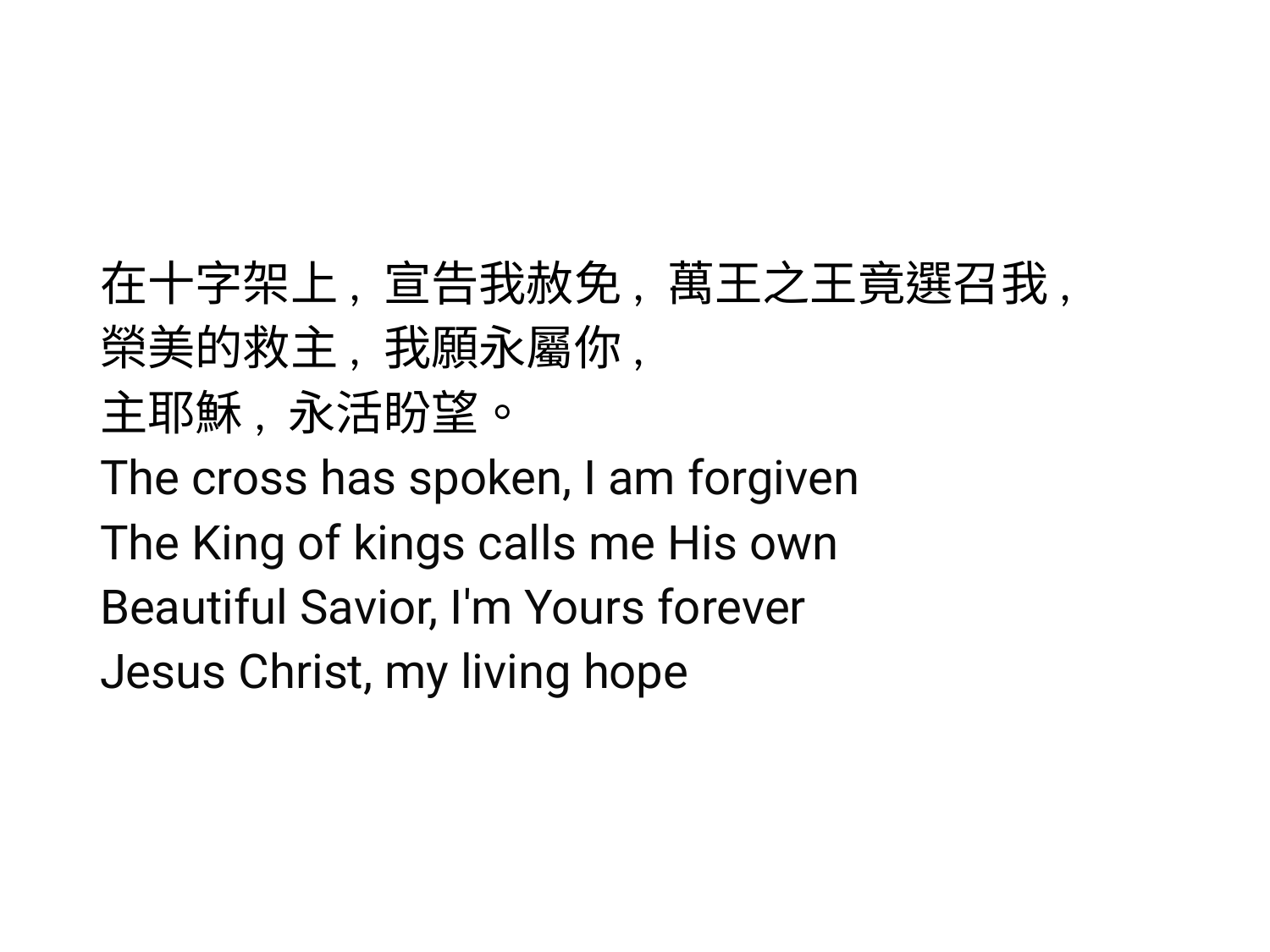

#
在十字架上, 宣告我赦免, 萬王之王竟選召我,
榮美的救主, 我願永屬你,
主耶穌, 永活盼望。
The cross has spoken, I am forgiven
The King of kings calls me His own
Beautiful Savior, I'm Yours forever
Jesus Christ, my living hope